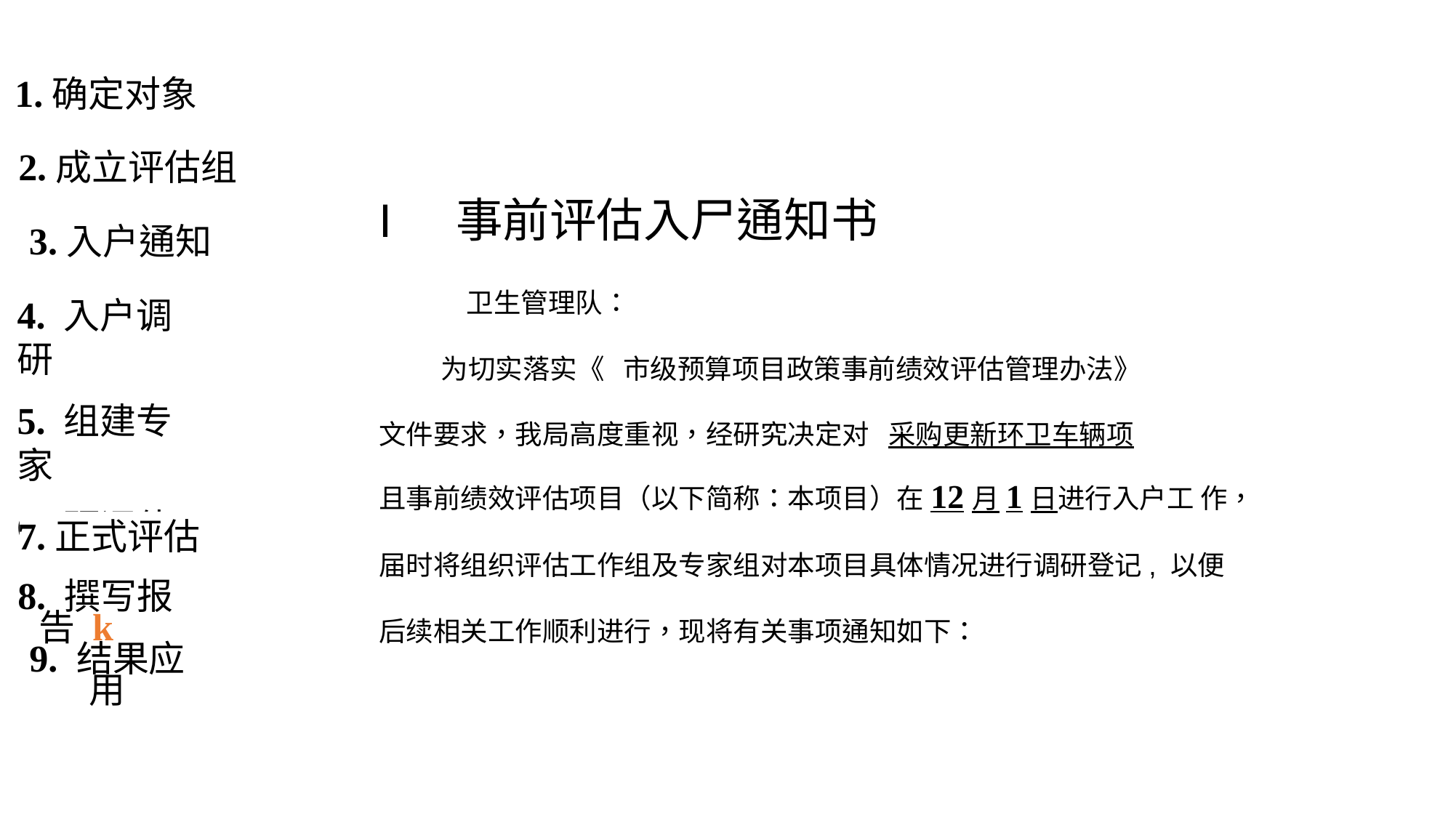

1.确定对象
2.成立评估组
I    事前评估入尸通知书
卫生管理队：
为切实落实《   市级预算项目政策事前绩效评估管理办法》
文件要求，我局高度重视，经研究决定对   采购更新环卫车辆项
且事前绩效评估项目（以下简称：本项目）在12月1日进行入户工 作，届时将组织评估工作组及专家组对本项目具体情况进行调研登记, 以便后续相关工作顺利进行，现将有关事项通知如下：
3.入户通知
4. 入户调研
5. 组建专家
6. 预评估
7.正式评估
8. 撰写报告 k
9. 结果应用